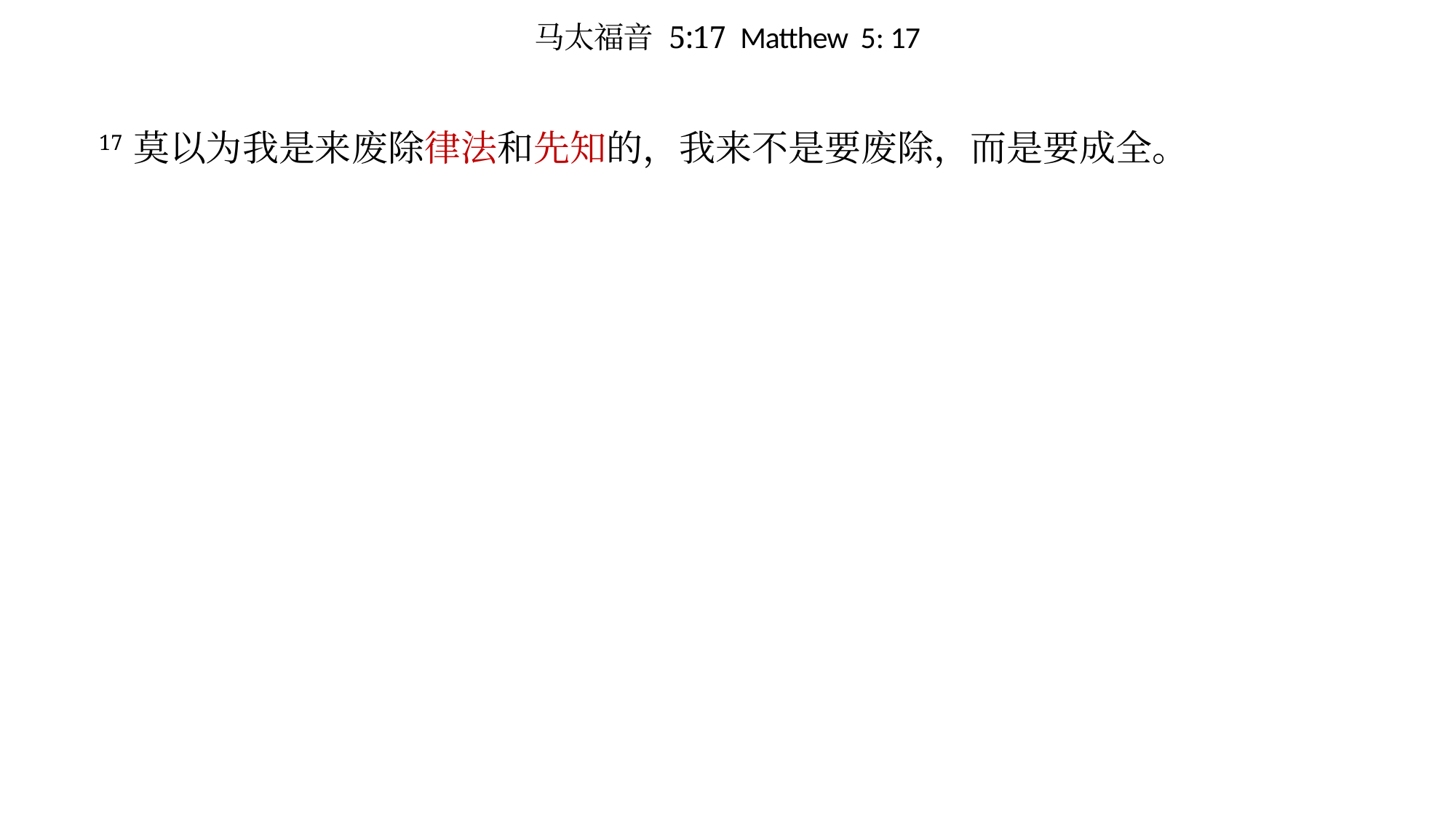

# 马太福音 5:17  Matthew  5: 17
   17 莫以为我是来废除律法和先知的，我来不是要废除，而是要成全。